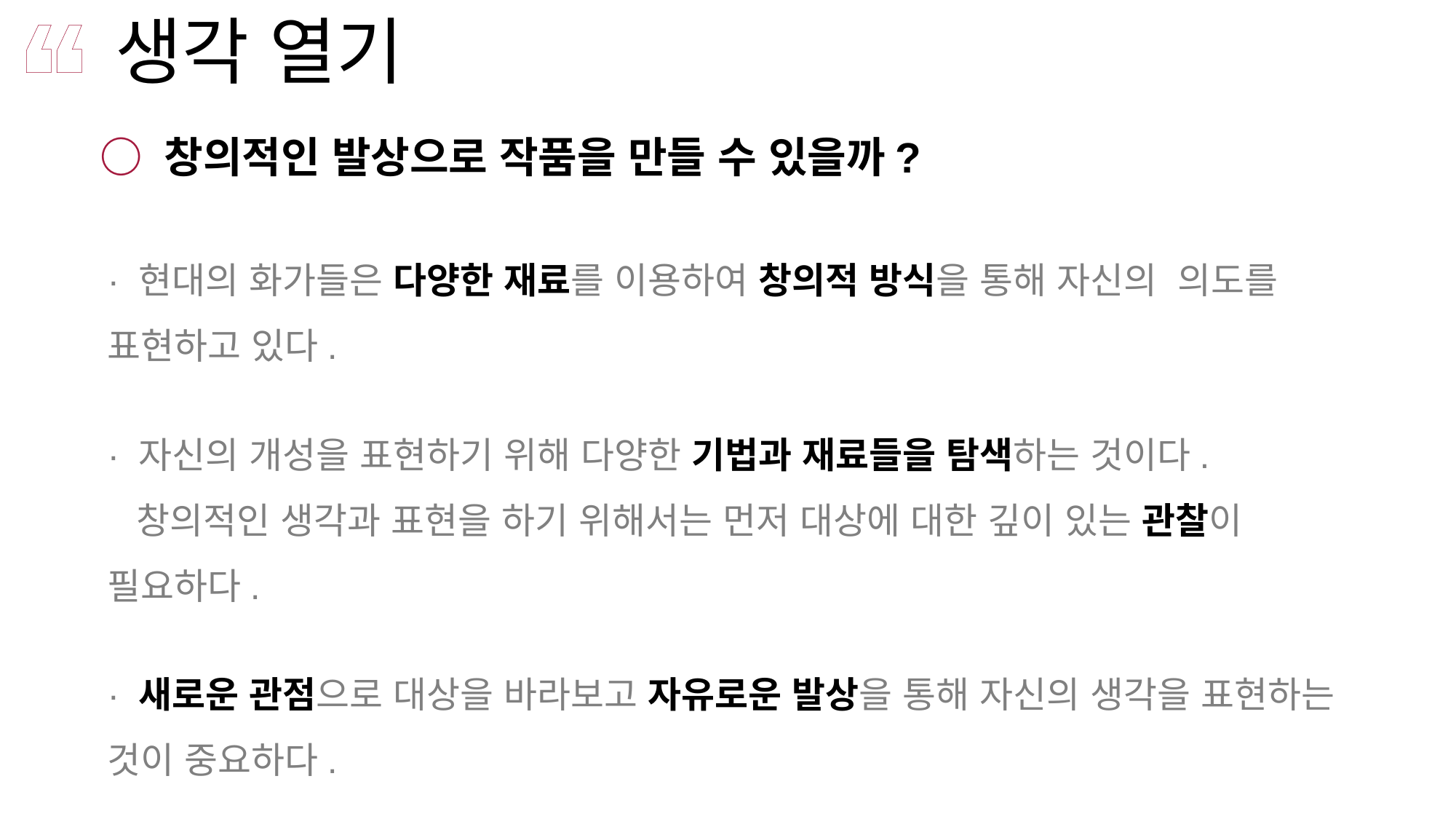

생각 열기
“
○ 창의적인 발상으로 작품을 만들 수 있을까?
· 현대의 화가들은 다양한 재료를 이용하여 창의적 방식을 통해 자신의  의도를 표현하고 있다.

· 자신의 개성을 표현하기 위해 다양한 기법과 재료들을 탐색하는 것이다.
  창의적인 생각과 표현을 하기 위해서는 먼저 대상에 대한 깊이 있는 관찰이 필요하다.

· 새로운 관점으로 대상을 바라보고 자유로운 발상을 통해 자신의 생각을 표현하는 것이 중요하다.